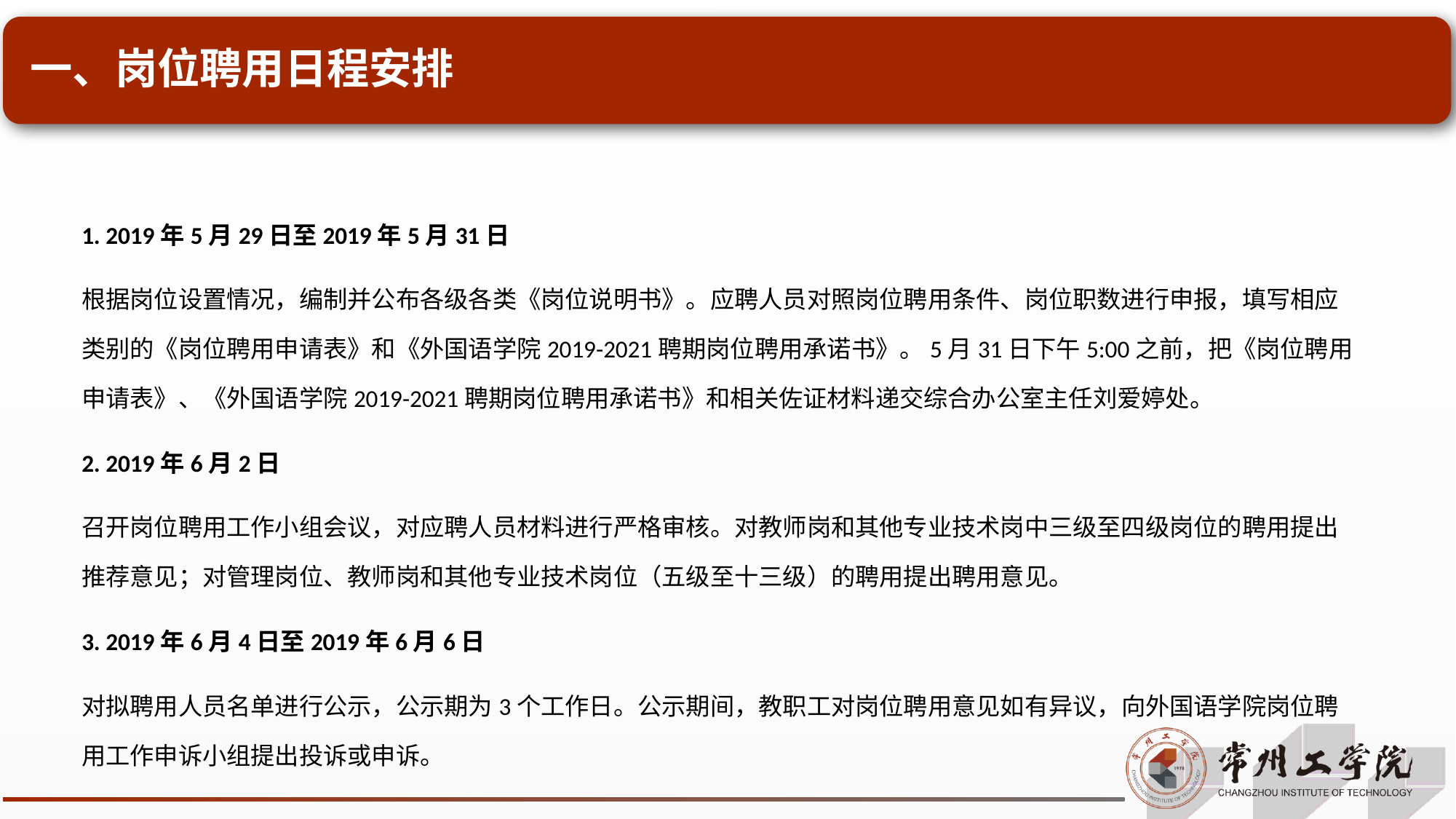

# 一、岗位聘用日程安排
1. 2019年5月29日至2019年5月31日
根据岗位设置情况，编制并公布各级各类《岗位说明书》。应聘人员对照岗位聘用条件、岗位职数进行申报，填写相应类别的《岗位聘用申请表》和《外国语学院2019-2021聘期岗位聘用承诺书》。5月31日下午5:00之前，把《岗位聘用申请表》、《外国语学院2019-2021聘期岗位聘用承诺书》和相关佐证材料递交综合办公室主任刘爱婷处。
2. 2019年6月2日
召开岗位聘用工作小组会议，对应聘人员材料进行严格审核。对教师岗和其他专业技术岗中三级至四级岗位的聘用提出推荐意见；对管理岗位、教师岗和其他专业技术岗位（五级至十三级）的聘用提出聘用意见。
3. 2019年6月4日至2019年6月6日
对拟聘用人员名单进行公示，公示期为3个工作日。公示期间，教职工对岗位聘用意见如有异议，向外国语学院岗位聘用工作申诉小组提出投诉或申诉。